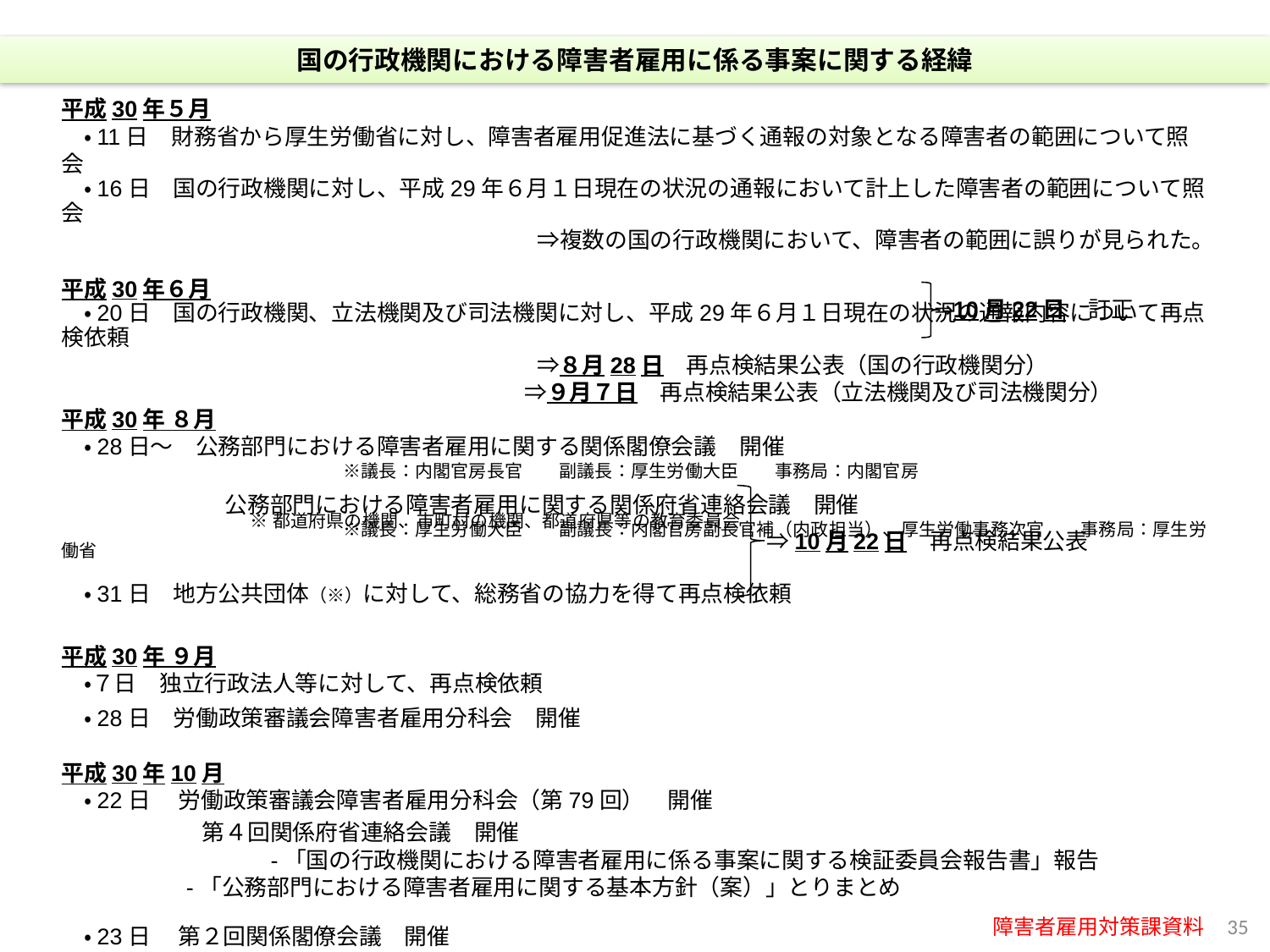

# 国の行政機関における障害者雇用に係る事案に関する経緯
平成30年５月
　・11日　財務省から厚生労働省に対し、障害者雇用促進法に基づく通報の対象となる障害者の範囲について照会
　・16日　国の行政機関に対し、平成29年６月１日現在の状況の通報において計上した障害者の範囲について照会
　　　　　　　　　　　　　　　　　　　　　⇒複数の国の行政機関において、障害者の範囲に誤りが見られた。

平成30年６月
　・20日　国の行政機関、立法機関及び司法機関に対し、平成29年６月１日現在の状況の通報内容について再点検依頼
　　　　　　　　　　　　　　　　　　　　　⇒８月28日　再点検結果公表（国の行政機関分）
　　　　　　　　　　　　　　　　　　　　  ⇒９月７日　再点検結果公表（立法機関及び司法機関分）
平成30年 ８月
　・28日～　公務部門における障害者雇用に関する関係閣僚会議　開催
　　   　　　　　　　　　　　　　※議長：内閣官房長官　　副議長：厚生労働大臣　　事務局：内閣官房
　　 　　　　　公務部門における障害者雇用に関する関係府省連絡会議　開催
　　   　　　　　　　　　　　　　※議長：厚生労働大臣　　副議長：内閣官房副長官補（内政担当）、厚生労働事務次官　　事務局：厚生労働省

　・31日　地方公共団体（※）に対して、総務省の協力を得て再点検依頼

平成30年 ９月
　・７日　独立行政法人等に対して、再点検依頼

　・28日　労働政策審議会障害者雇用分科会　開催

平成30年10月
　・22日　 労働政策審議会障害者雇用分科会（第79回）　開催
　　　　　　 第４回関係府省連絡会議　開催
　　　　　　　　　-「国の行政機関における障害者雇用に係る事案に関する検証委員会報告書」報告
 　                 -「公務部門における障害者雇用に関する基本方針（案）」とりまとめ

　・23日　 第２回関係閣僚会議　開催
　　 　　　　　　-「国の行政機関における障害者雇用に係る事案に関する検証委員会報告書」報告
 　 　　　　　　 -「公務部門における障害者雇用に関する基本方針」決定

⇒10月22日　訂正

※都道府県の機関、市町村の機関、都道府県等の教育委員会
　　 ⇒10月22日　再点検結果公表

障害者雇用対策課資料
35